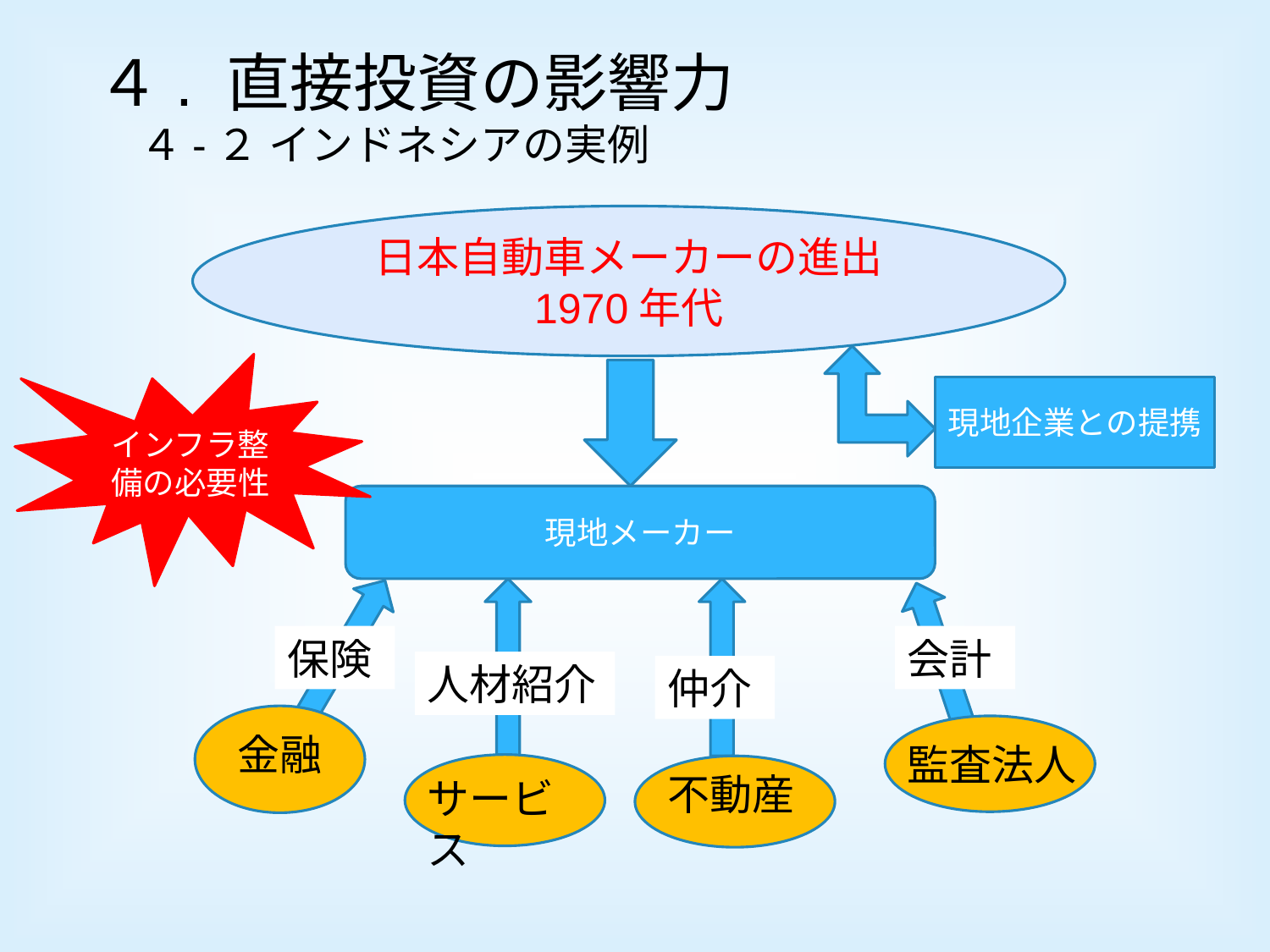

４. 直接投資の影響力
　４-２ インドネシアの実例
日本自動車メーカーの進出
1970年代

インフラ整備の必要性

現地企業との提携
現地メーカー

保険
会計
人材紹介
仲介

金融

監査法人

サービス

不動産